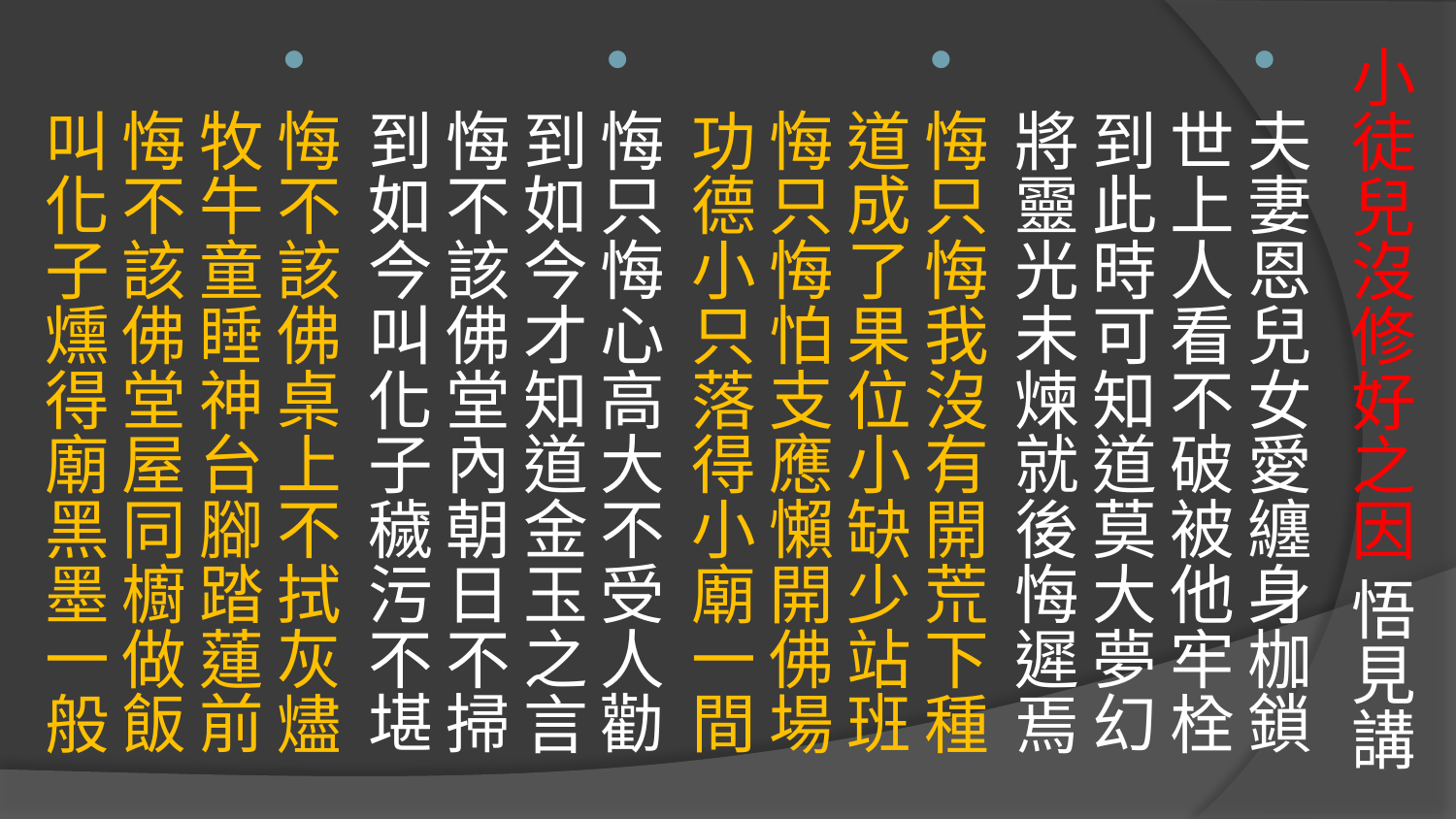

# 小徒兒沒修好之因 悟見講
夫妻恩兒女愛纏身枷鎖
世上人看不破被他牢栓
到此時可知道莫大夢幻
將靈光未煉就後悔遲焉
悔只悔我沒有開荒下種
道成了果位小缺少站班
悔只悔怕支應懶開佛場
功德小只落得小廟一間
悔只悔心高大不受人勸
到如今才知道金玉之言
悔不該佛堂內朝日不掃
到如今叫化子穢污不堪
悔不該佛桌上不拭灰燼
牧牛童睡神台腳踏蓮前
悔不該佛堂屋同櫥做飯
叫化子燻得廟黑墨一般